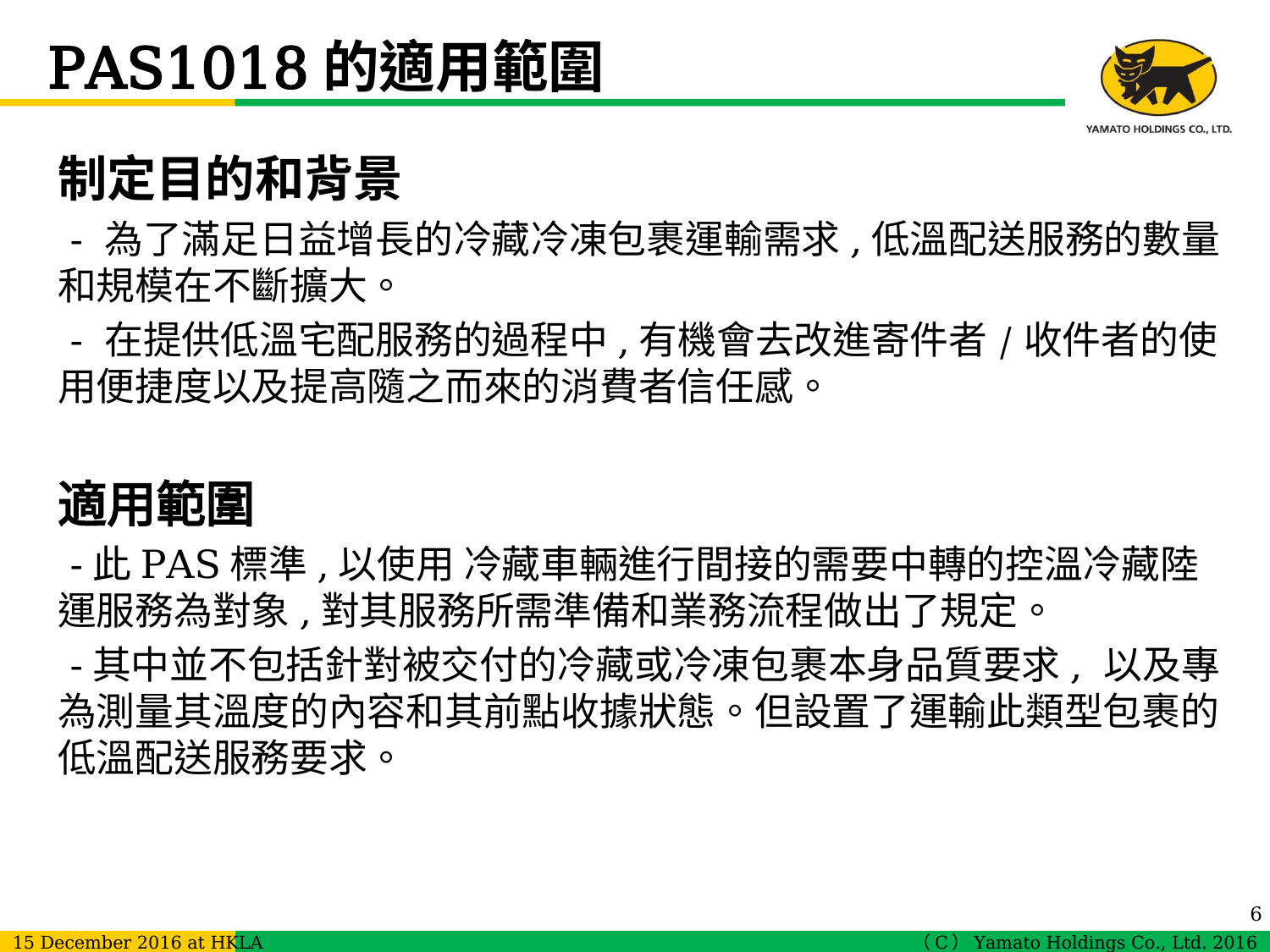

# PAS1018的適用範圍
制定目的和背景
 - 為了滿足日益增長的冷藏冷凍包裹運輸需求,低溫配送服務的數量和規模在不斷擴大。
 - 在提供低溫宅配服務的過程中,有機會去改進寄件者/收件者的使用便捷度以及提高隨之而來的消費者信任感。

適用範圍
 -此PAS標準,以使用 冷藏車輛進行間接的需要中轉的控溫冷藏陸運服務為對象,對其服務所需準備和業務流程做出了規定。
 -其中並不包括針對被交付的冷藏或冷凍包裹本身品質要求, 以及專為測量其溫度的內容和其前點收據狀態。但設置了運輸此類型包裹的低溫配送服務要求。
6